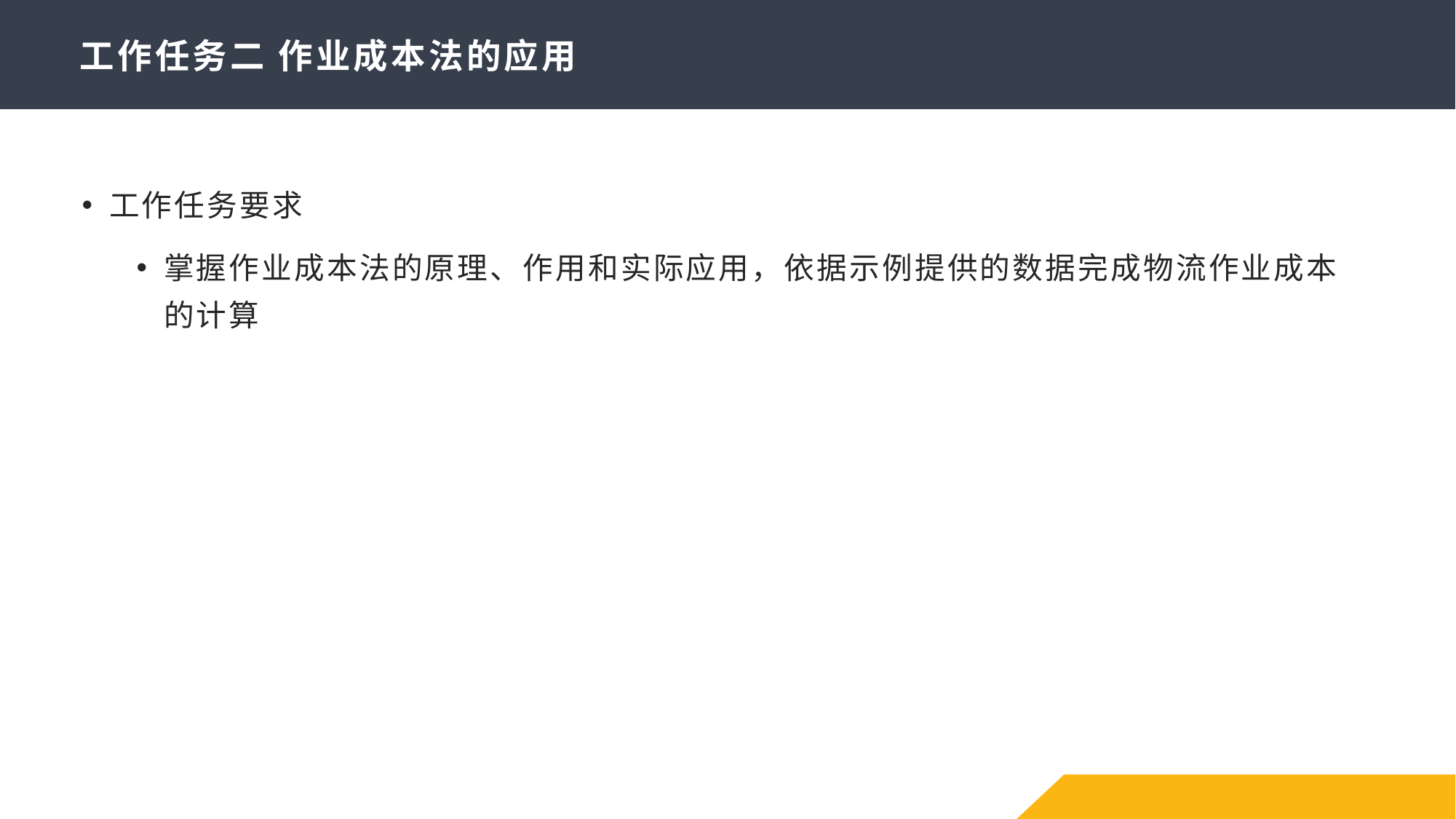

# 工作任务二 作业成本法的应用
工作任务要求
掌握作业成本法的原理、作用和实际应用，依据示例提供的数据完成物流作业成本的计算